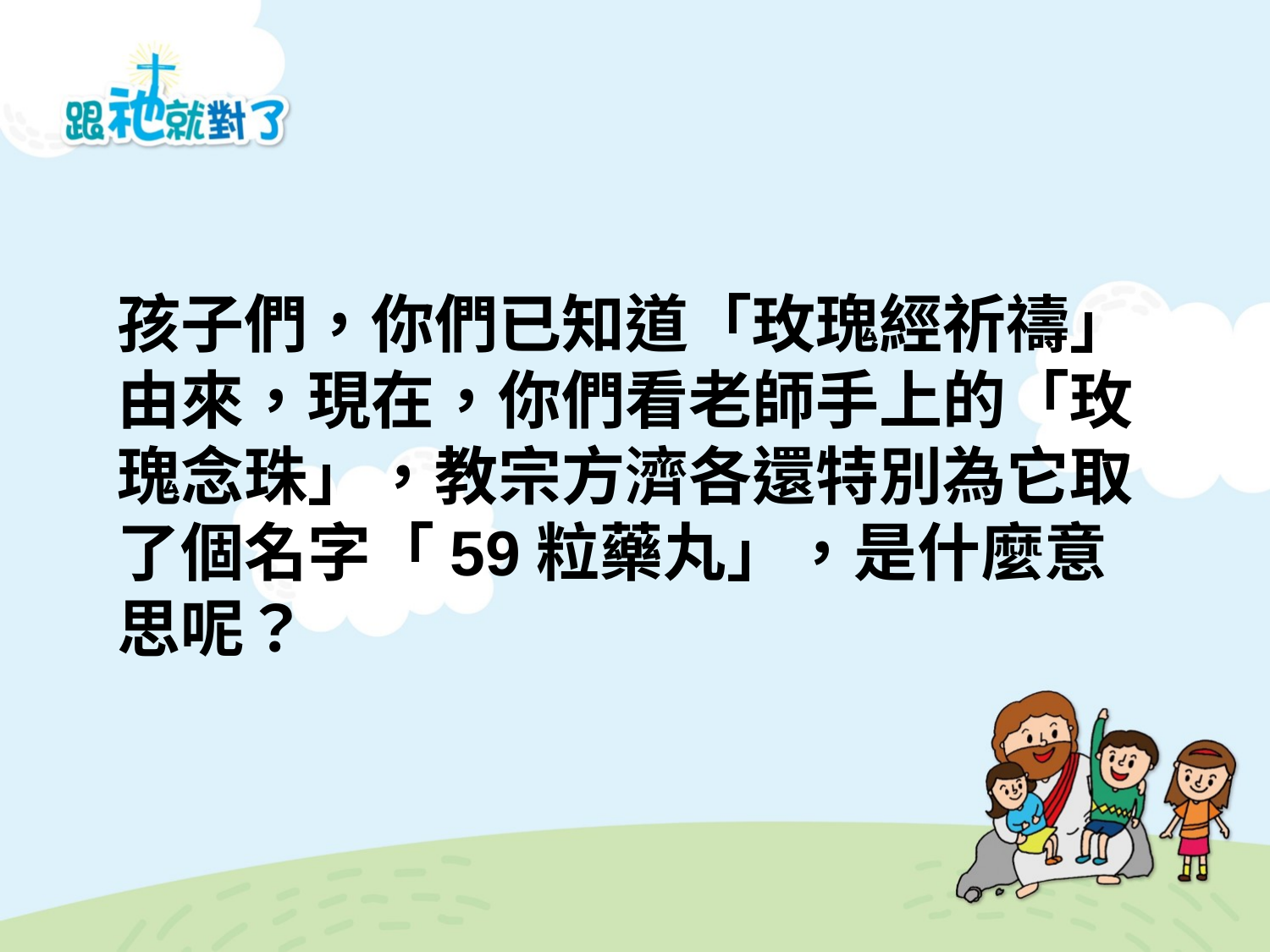

孩子們，你們已知道「玫瑰經祈禱」由來，現在，你們看老師手上的「玫瑰念珠」，教宗方濟各還特別為它取了個名字「59粒藥丸」，是什麼意思呢？